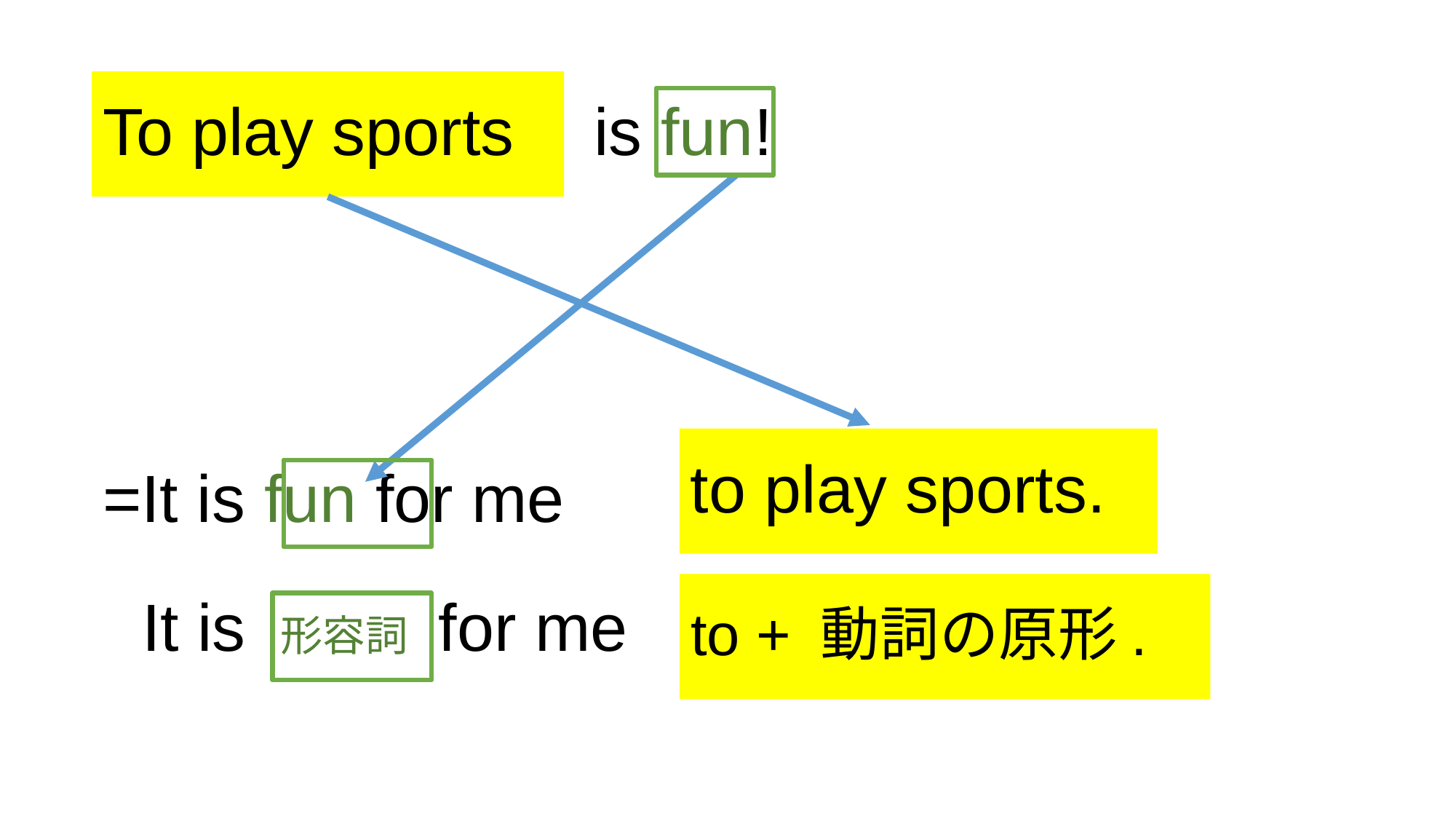

To play sports
is fun!

to play sports.
=It is fun for me

It is 形容詞 for me
to + 動詞の原形.